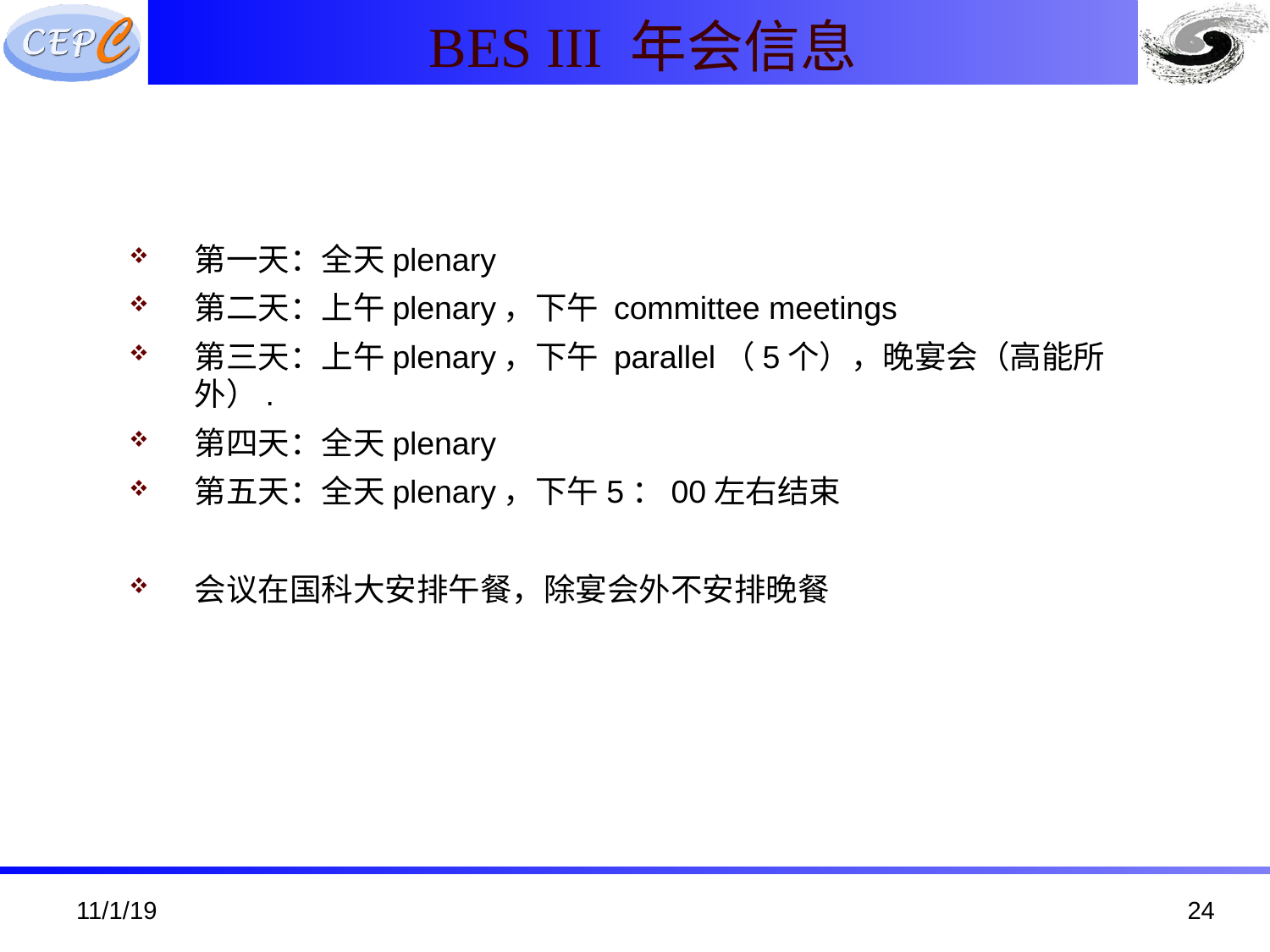

BES III 年会信息
第一天：全天plenary
第二天：上午plenary，下午 committee meetings
第三天：上午plenary，下午 parallel（5个），晚宴会（高能所外）.
第四天：全天plenary
第五天：全天plenary，下午5：00左右结束

会议在国科大安排午餐，除宴会外不安排晚餐
11/1/19
24